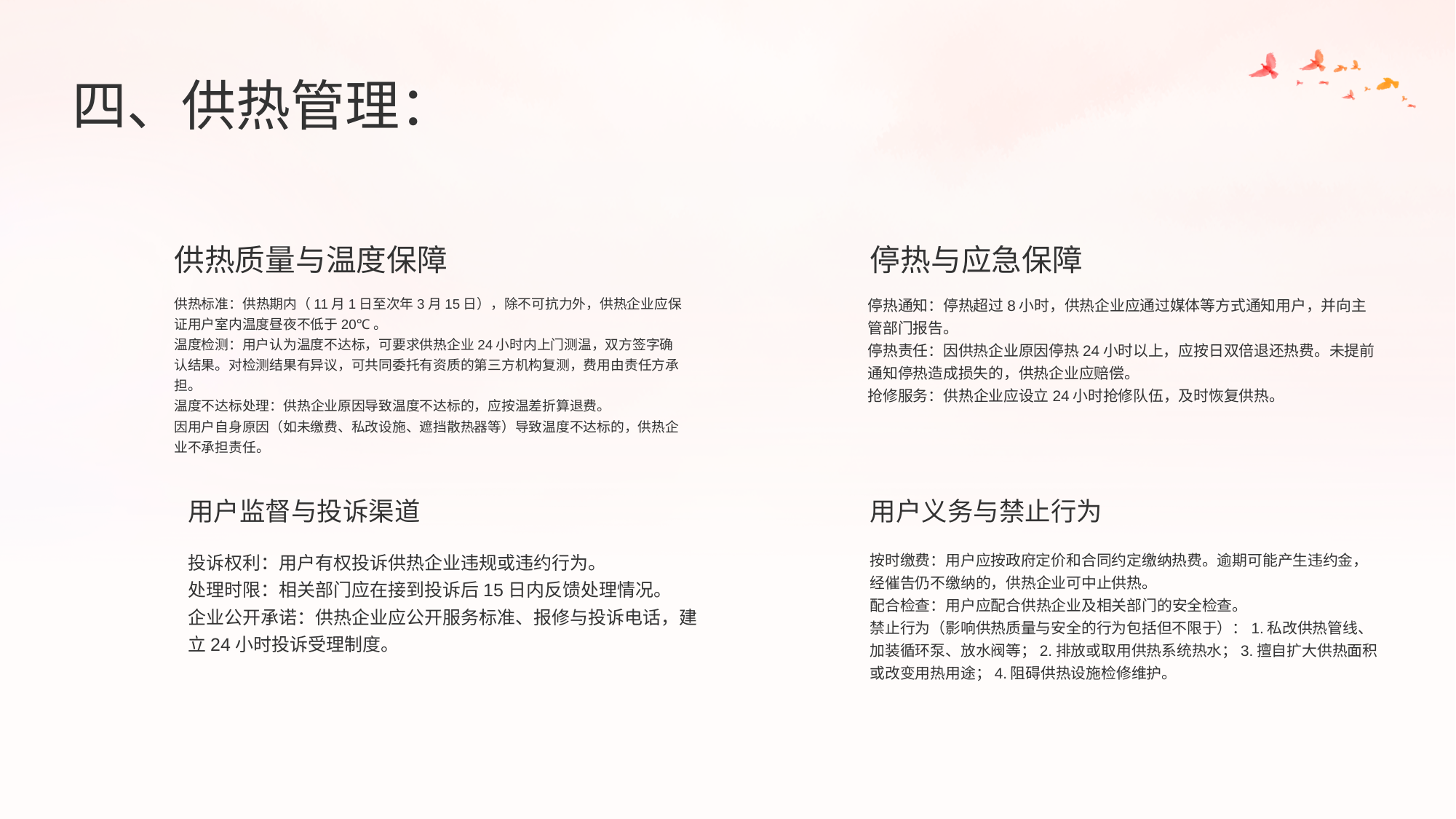

四、供热管理：

停热与应急保障

供热质量与温度保障

停热通知：停热超过8小时，供热企业应通过媒体等方式通知用户，并向主管部门报告。
停热责任：因供热企业原因停热24小时以上，应按日双倍退还热费。未提前通知停热造成损失的，供热企业应赔偿。
抢修服务：供热企业应设立24小时抢修队伍，及时恢复供热。
供热标准：供热期内（11月1日至次年3月15日），除不可抗力外，供热企业应保证用户室内温度昼夜不低于20℃。
温度检测：用户认为温度不达标，可要求供热企业24小时内上门测温，双方签字确认结果。对检测结果有异议，可共同委托有资质的第三方机构复测，费用由责任方承担。
温度不达标处理：供热企业原因导致温度不达标的，应按温差折算退费。
因用户自身原因（如未缴费、私改设施、遮挡散热器等）导致温度不达标的，供热企业不承担责任。

用户监督与投诉渠道

用户义务与禁止行为

投诉权利：用户有权投诉供热企业违规或违约行为。
处理时限：相关部门应在接到投诉后15日内反馈处理情况。
企业公开承诺：供热企业应公开服务标准、报修与投诉电话，建立24小时投诉受理制度。
按时缴费：用户应按政府定价和合同约定缴纳热费。逾期可能产生违约金，经催告仍不缴纳的，供热企业可中止供热。
配合检查：用户应配合供热企业及相关部门的安全检查。
禁止行为（影响供热质量与安全的行为包括但不限于）：1.私改供热管线、加装循环泵、放水阀等；2.排放或取用供热系统热水；3.擅自扩大供热面积或改变用热用途；4.阻碍供热设施检修维护。